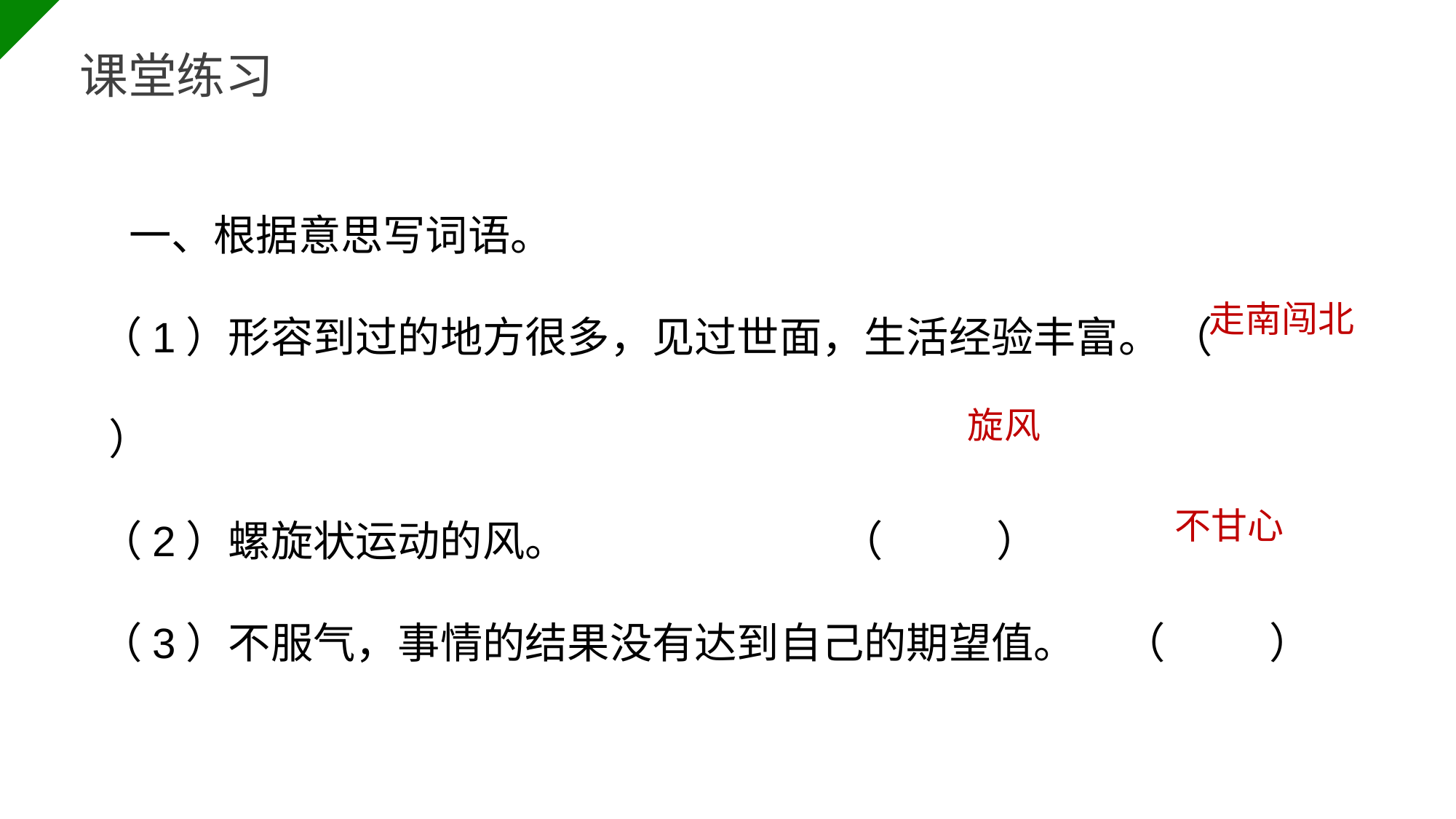

BY YUSHEN
课堂练习
  一、根据意思写词语。
（1）形容到过的地方很多，见过世面，生活经验丰富。 （               ）
（2）螺旋状运动的风。                             （            ）
（3）不服气，事情的结果没有达到自己的期望值。     （           ）
走南闯北
旋风
不甘心